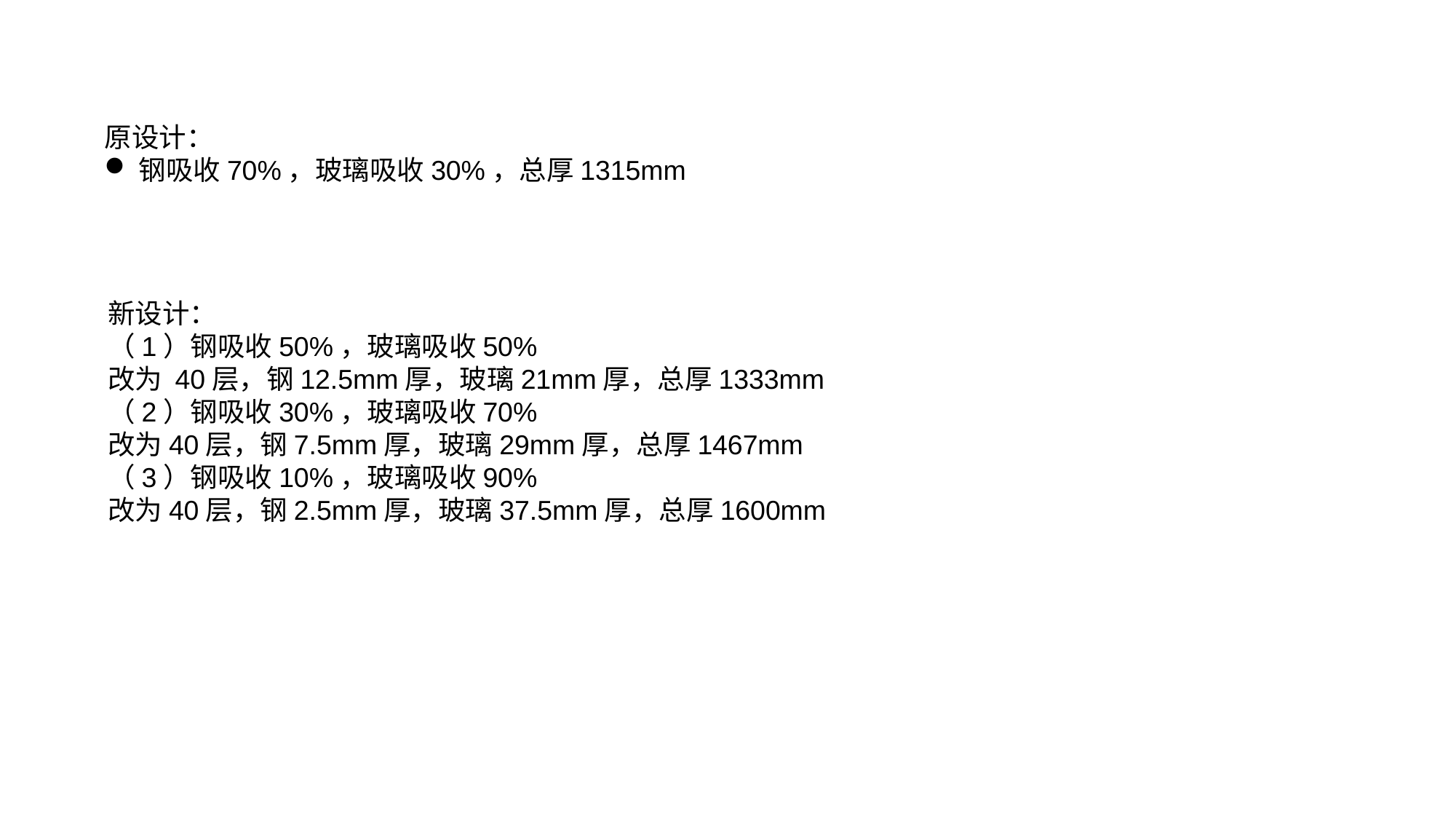

原设计：
钢吸收70%，玻璃吸收30%，总厚1315mm
新设计：
（1）钢吸收50%，玻璃吸收50%
改为 40层，钢12.5mm厚，玻璃21mm厚，总厚1333mm
（2）钢吸收30%，玻璃吸收70%
改为40层，钢7.5mm厚，玻璃29mm厚，总厚1467mm
（3）钢吸收10%，玻璃吸收90%
改为40层，钢2.5mm厚，玻璃37.5mm厚，总厚1600mm